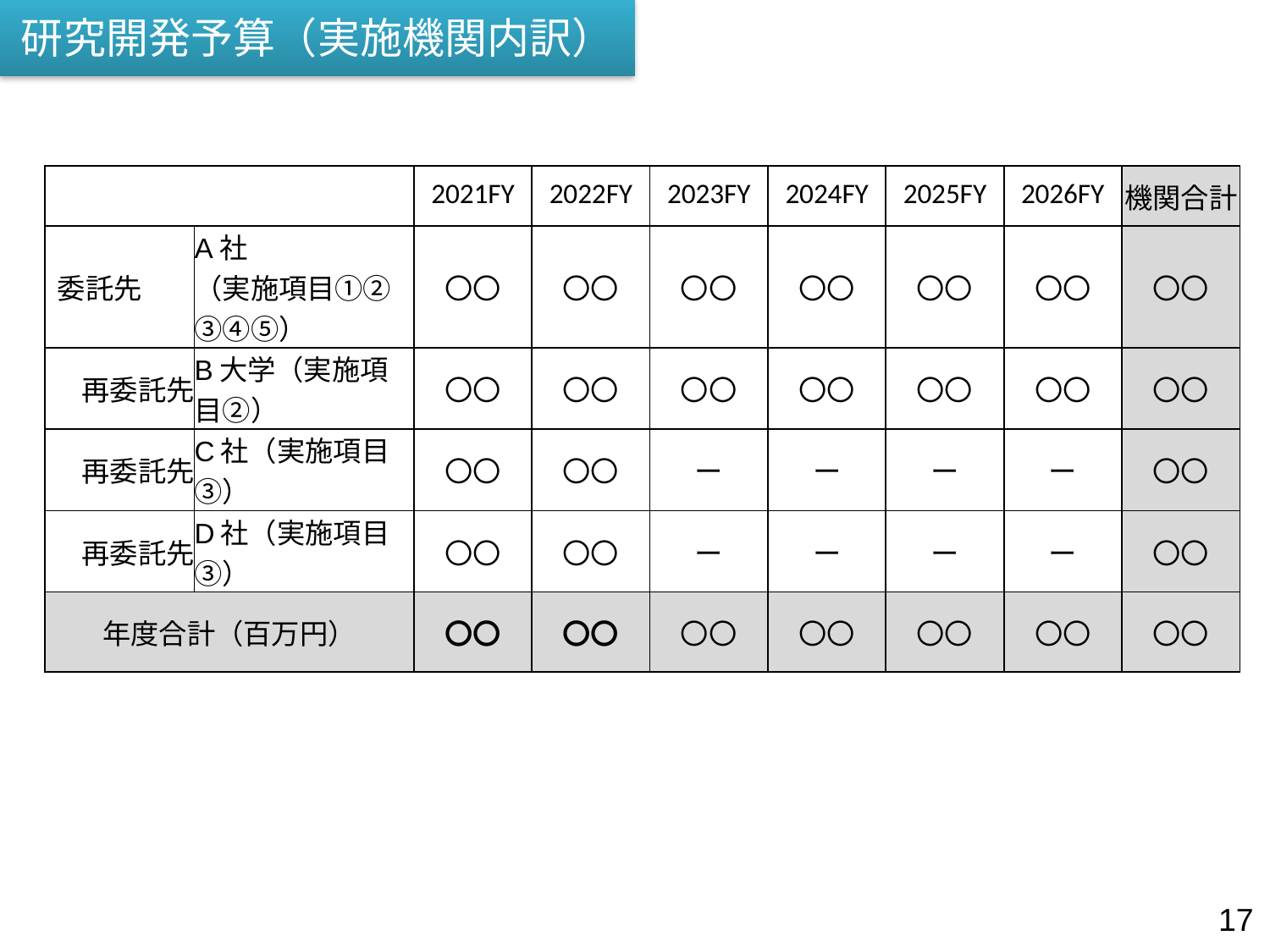

# 研究開発予算（実施機関内訳）
|  |  | 2021FY | 2022FY | 2023FY | 2024FY | 2025FY | 2026FY | 機関合計 |
| --- | --- | --- | --- | --- | --- | --- | --- | --- |
| 委託先 | A社 （実施項目①②③④⑤） | 〇〇 | 〇〇 | 〇〇 | 〇〇 | 〇〇 | 〇〇 | 〇〇 |
| 再委託先 | B大学（実施項目②） | 〇〇 | 〇〇 | 〇〇 | 〇〇 | 〇〇 | 〇〇 | 〇〇 |
| 再委託先 | C社（実施項目③） | 〇〇 | 〇〇 | ー | ー | ー | ー | 〇〇 |
| 再委託先 | D社（実施項目③） | 〇〇 | 〇〇 | ー | ー | ー | ー | 〇〇 |
| 年度合計（百万円） |  | 〇〇 | 〇〇 | 〇〇 | 〇〇 | 〇〇 | 〇〇 | 〇〇 |
17